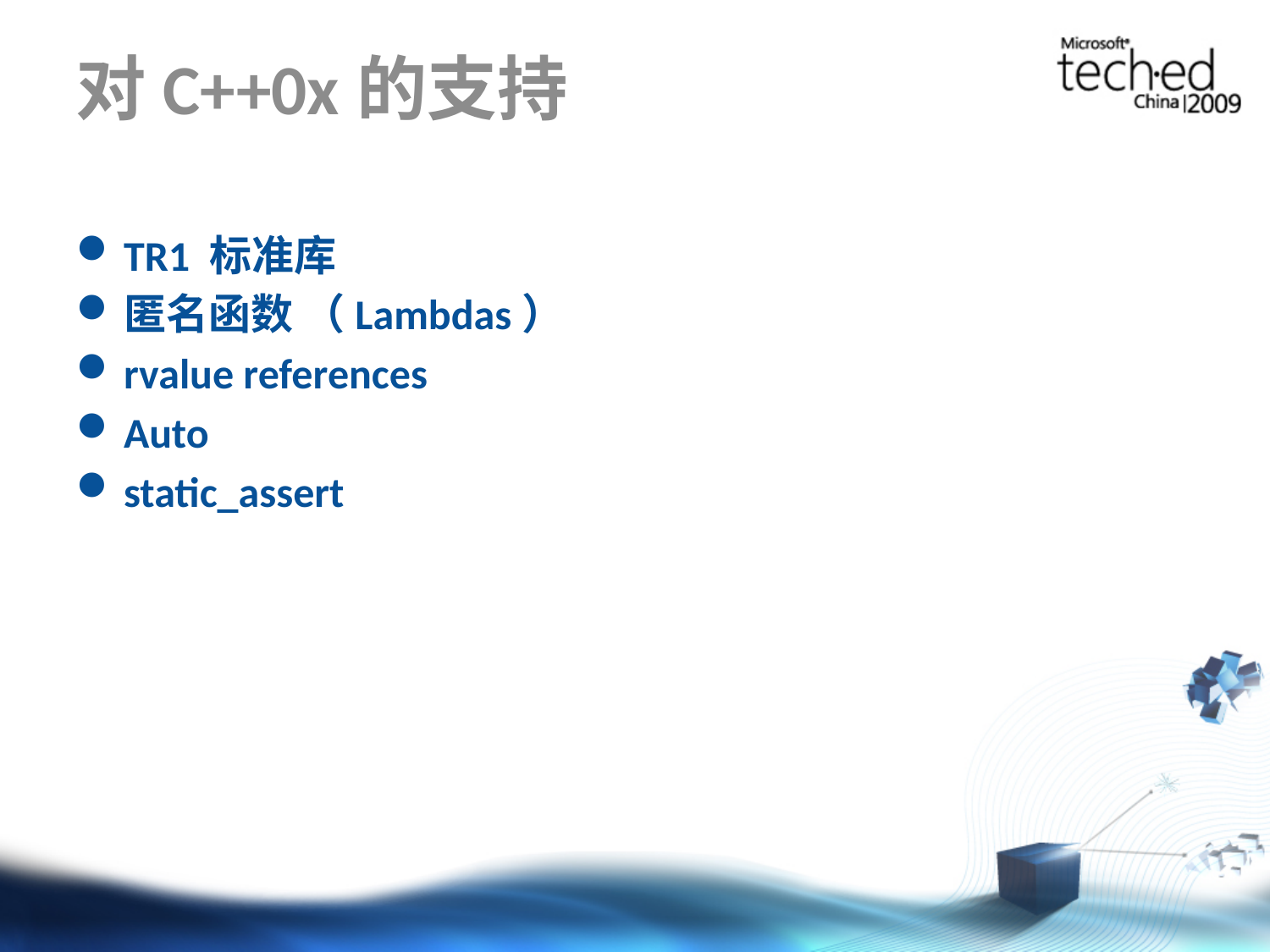

# 对C++0x的支持
TR1 标准库
匿名函数 （Lambdas）
rvalue references
Auto
static_assert